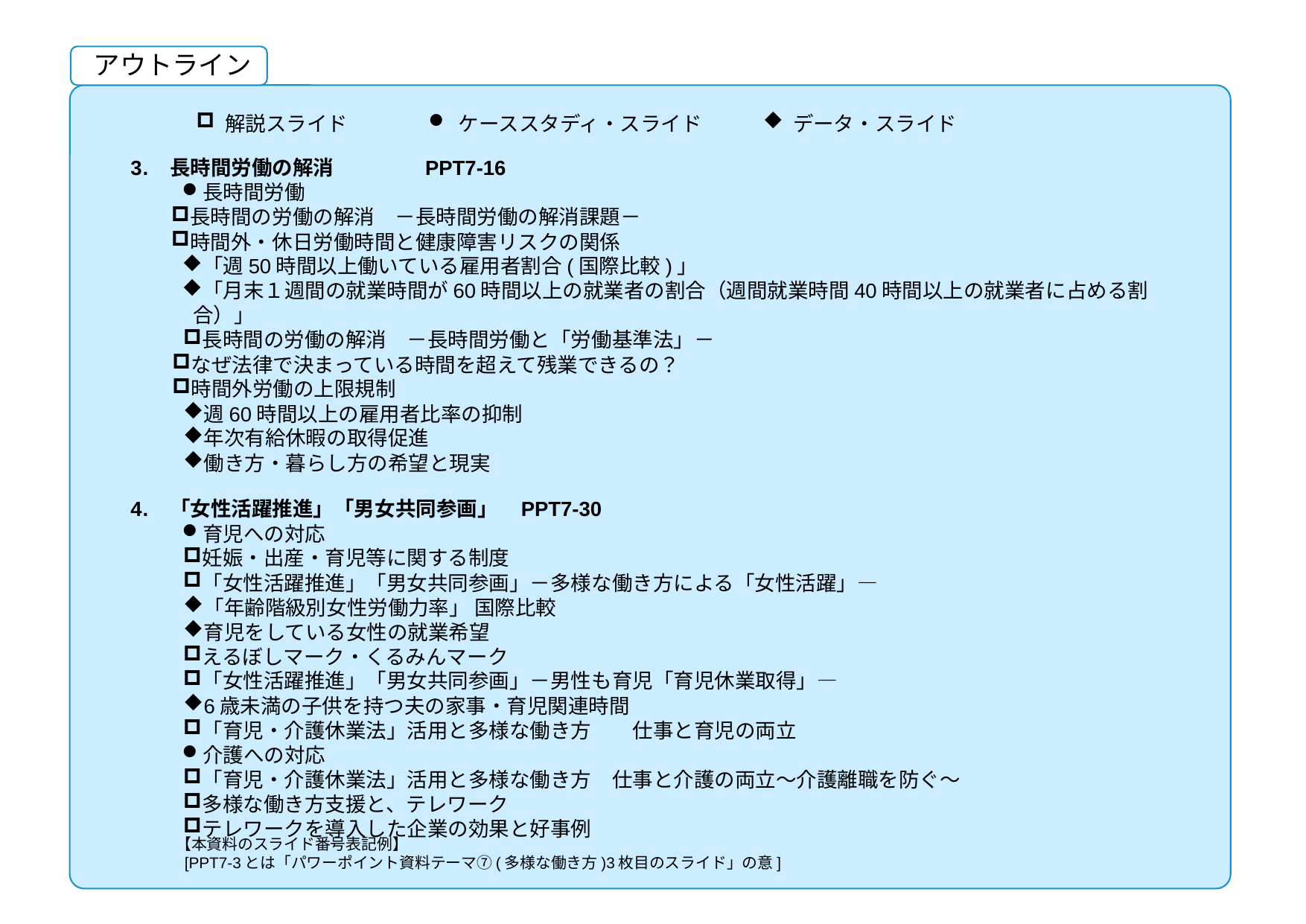

アウトライン

 解説スライド
 ケーススタディ・スライド
 データ・スライド
長時間労働の解消 　　　　PPT7-16
長時間労働
長時間の労働の解消　－長時間労働の解消課題－
時間外・休日労働時間と健康障害リスクの関係
「週50時間以上働いている雇用者割合(国際比較)」
「月末１週間の就業時間が60時間以上の就業者の割合（週間就業時間40時間以上の就業者に占める割合）」
長時間の労働の解消　－長時間労働と「労働基準法」－
なぜ法律で決まっている時間を超えて残業できるの？
時間外労働の上限規制
週60時間以上の雇用者比率の抑制
年次有給休暇の取得促進
働き方・暮らし方の希望と現実
「女性活躍推進」「男女共同参画」    PPT7-30
育児への対応
妊娠・出産・育児等に関する制度
「女性活躍推進」「男女共同参画」－多様な働き方による「女性活躍」―
「年齢階級別女性労働力率」 国際比較
育児をしている女性の就業希望
えるぼしマーク・くるみんマーク
「女性活躍推進」「男女共同参画」－男性も育児「育児休業取得」―
6歳未満の子供を持つ夫の家事・育児関連時間
「育児・介護休業法」活用と多様な働き方　　仕事と育児の両立
介護への対応
「育児・介護休業法」活用と多様な働き方　仕事と介護の両立～介護離職を防ぐ～
多様な働き方支援と、テレワーク
テレワークを導入した企業の効果と好事例
【本資料のスライド番号表記例】
  [PPT7-3とは「パワーポイント資料テーマ⑦(多様な働き方)3枚目のスライド」の意]